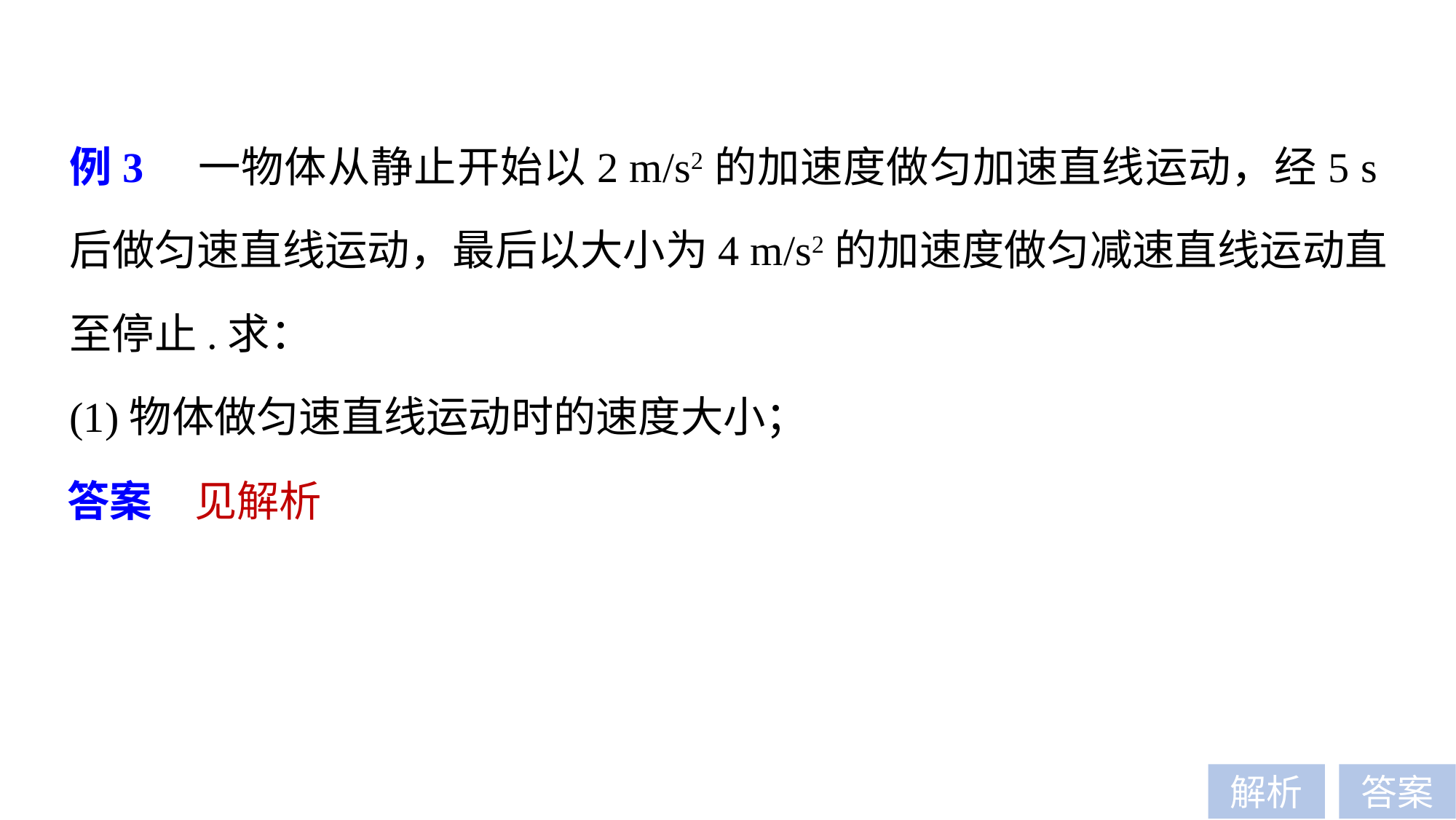

例3　一物体从静止开始以2 m/s2的加速度做匀加速直线运动，经5 s后做匀速直线运动，最后以大小为4 m/s2的加速度做匀减速直线运动直至停止.求：
(1)物体做匀速直线运动时的速度大小；
答案　见解析
解析
答案